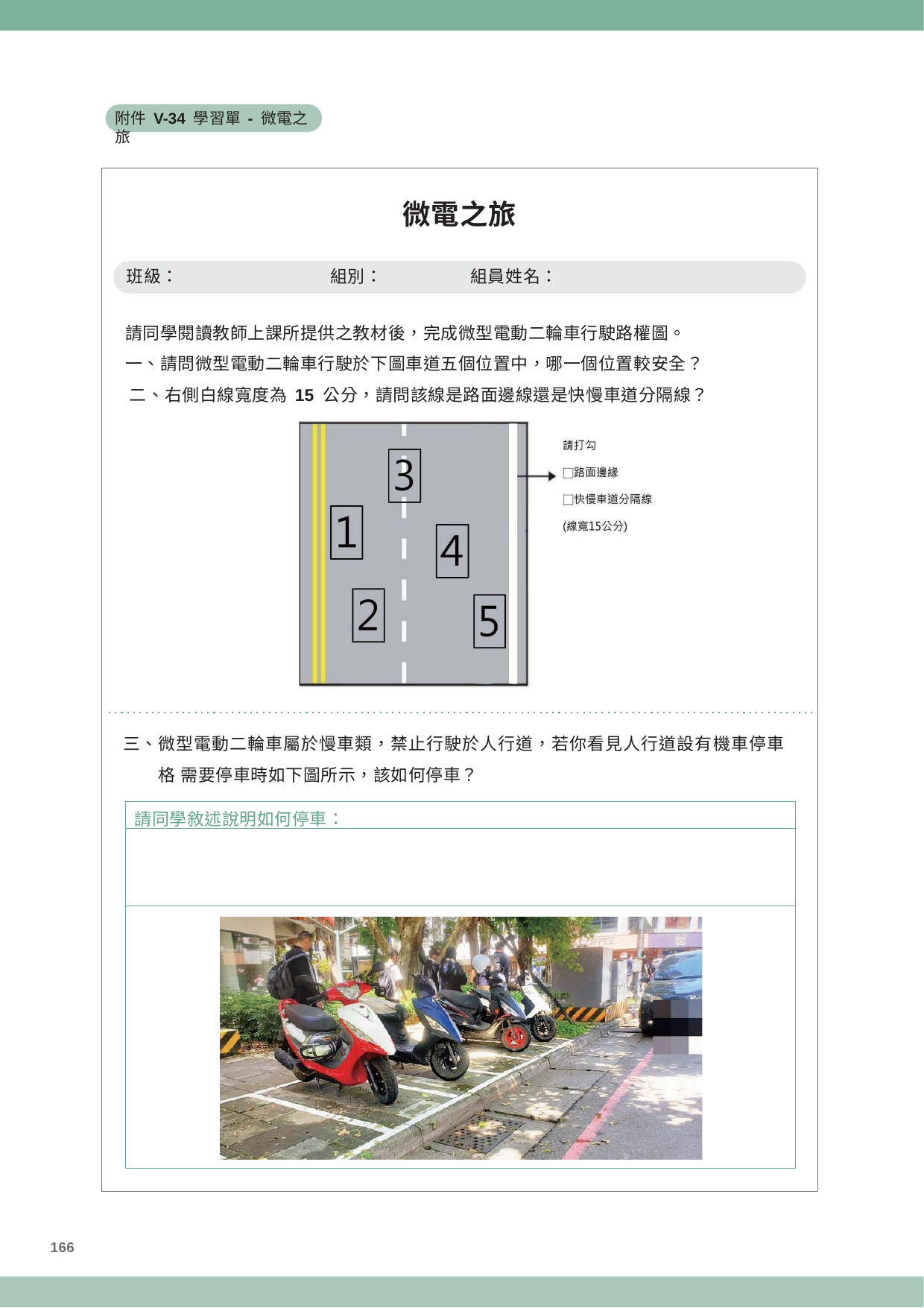

附件 V-34 學習單 - 微電之旅

微電之旅

班級：
組別：
組員姓名：
請同學閱讀教師上課所提供之教材後，完成微型電動二輪車行駛路權圖。 一、請問微型電動二輪車行駛於下圖車道五個位置中，哪一個位置較安全？ 二、右側白線寬度為 15 公分，請問該線是路面邊線還是快慢車道分隔線？

三、微型電動二輪車屬於慢車類，禁止行駛於人行道，若你看見人行道設有機車停車格 需要停車時如下圖所示，該如何停車？
請同學敘述說明如何停車：

166